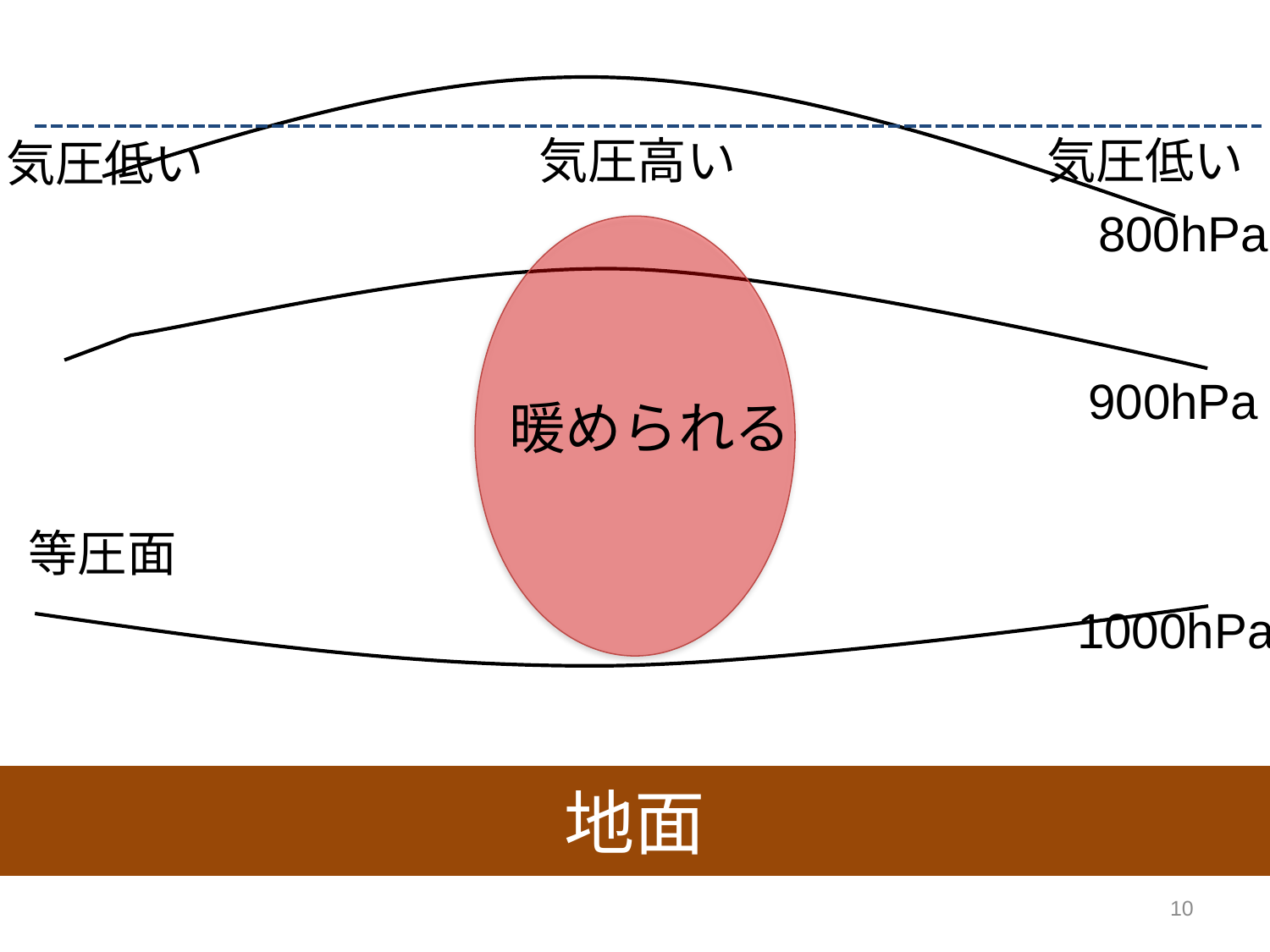

気圧高い
気圧低い
気圧低い
800hPa

900hPa
暖められる
等圧面
1000hPa

地面
10